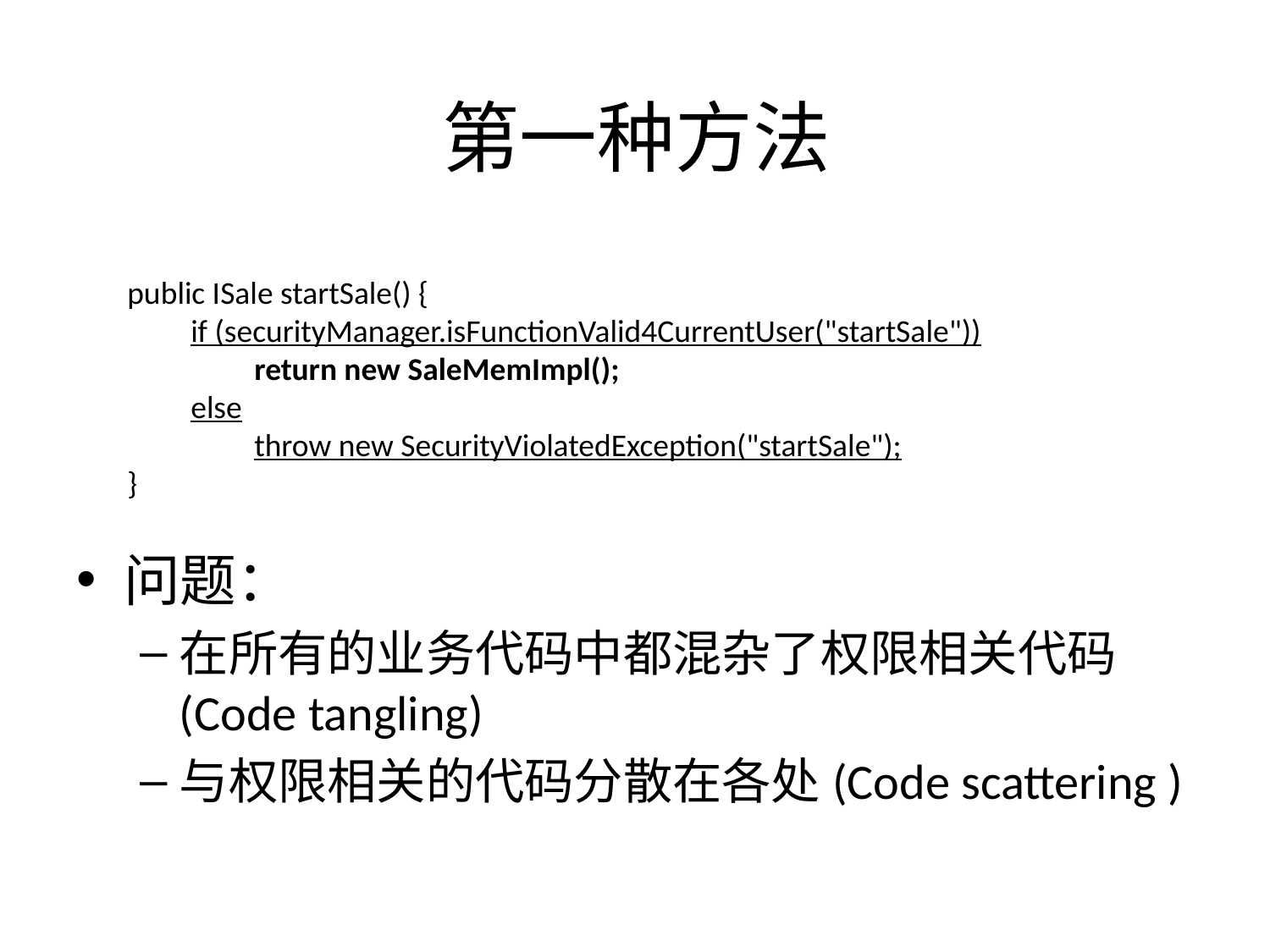

# 第一种方法

问题：
在所有的业务代码中都混杂了权限相关代码(Code tangling)
与权限相关的代码分散在各处(Code scattering )

public ISale startSale() {
if (securityManager.isFunctionValid4CurrentUser("startSale"))
return new SaleMemImpl();
else
throw new SecurityViolatedException("startSale");
}